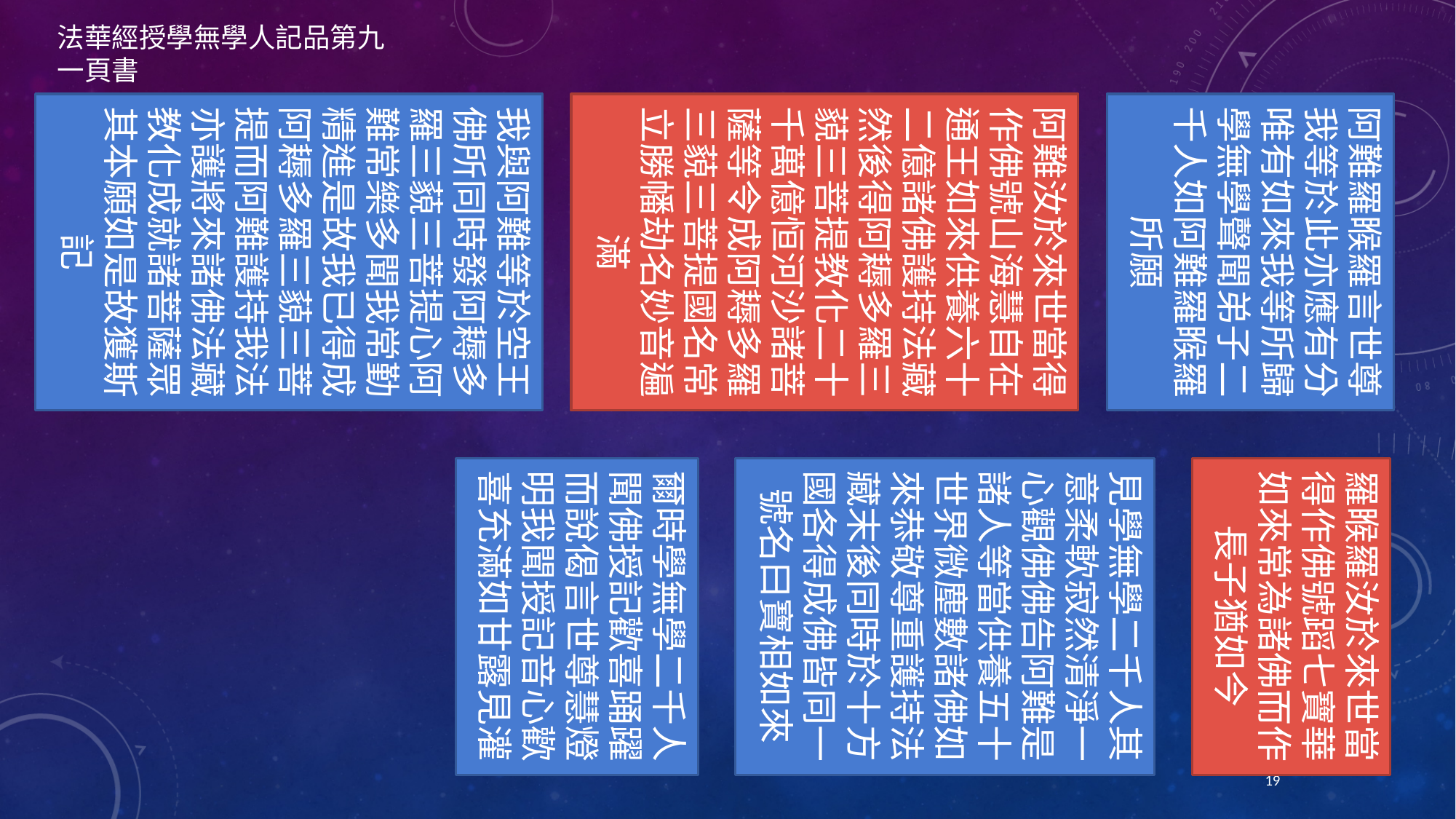

法華經授學無學人記品第九
一頁書
我與阿難等於空王佛所同時發阿耨多羅三藐三菩提心阿難常樂多聞我常勤精進是故我已得成阿耨多羅三藐三菩提而阿難護持我法亦護將來諸佛法藏教化成就諸菩薩眾其本願如是故獲斯記
阿難汝於來世當得作佛號山海慧自在通王如來供養六十二億諸佛護持法藏然後得阿耨多羅三藐三菩提教化二十千萬億恒河沙諸菩薩等令成阿耨多羅三藐三菩提國名常立勝幡劫名妙音遍滿
阿難羅睺羅言世尊我等於此亦應有分唯有如來我等所歸學無學聲聞弟子二千人如阿難羅睺羅所願
爾時學無學二千人聞佛授記歡喜踊躍而說偈言世尊慧燈明我聞授記音心歡喜充滿如甘露見灌
見學無學二千人其意柔軟寂然清淨一心觀佛佛告阿難是諸人等當供養五十世界微塵數諸佛如來恭敬尊重護持法藏末後同時於十方國各得成佛皆同一號名曰寶相如來
羅睺羅汝於來世當得作佛號蹈七寶華如來常為諸佛而作長子猶如今
19